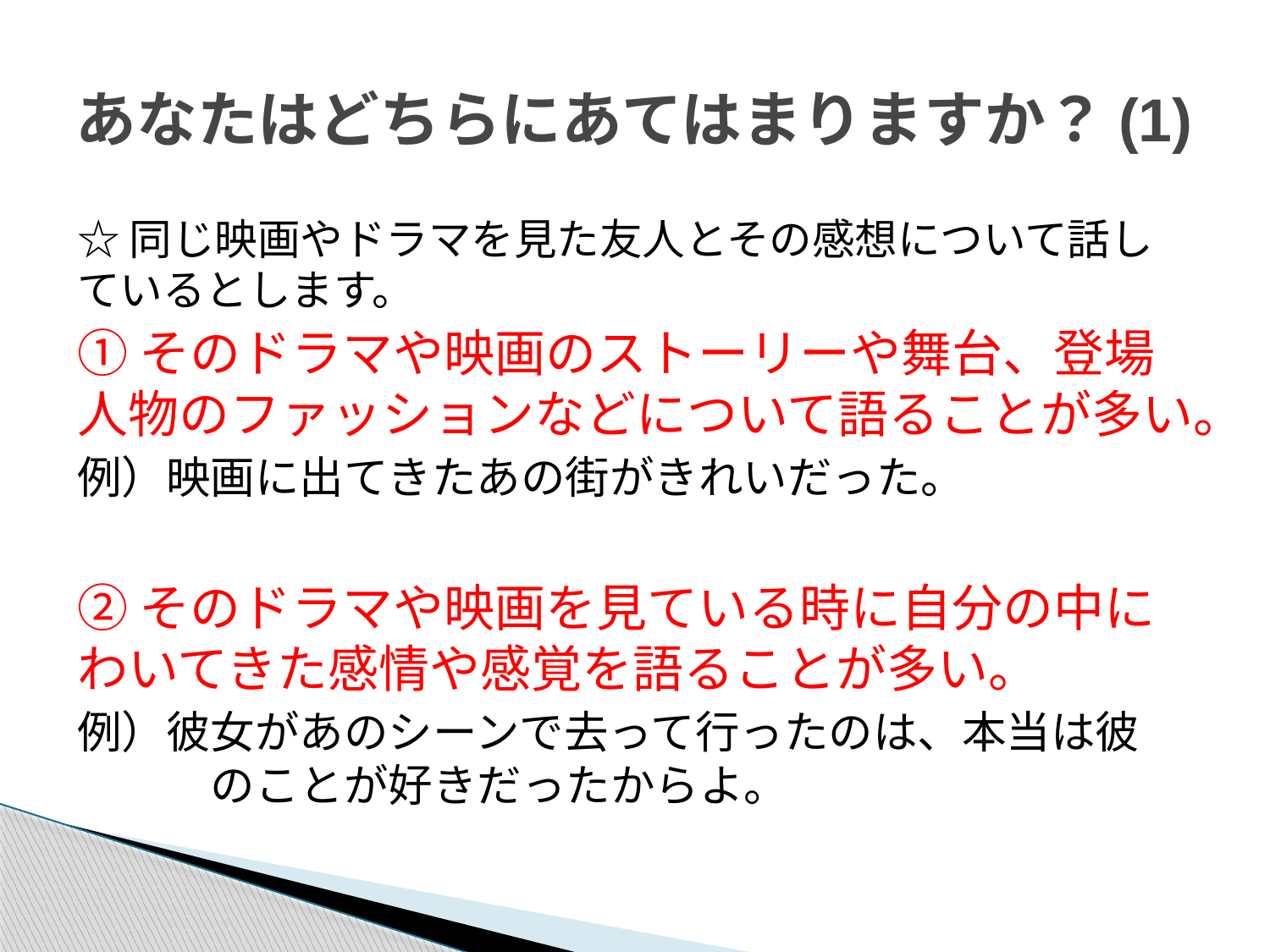

# あなたはどちらにあてはまりますか？(1)
☆同じ映画やドラマを見た友人とその感想について話しているとします。
①そのドラマや映画のストーリーや舞台、登場人物のファッションなどについて語ることが多い。
例）映画に出てきたあの街がきれいだった。

②そのドラマや映画を見ている時に自分の中にわいてきた感情や感覚を語ることが多い。
例）彼女があのシーンで去って行ったのは、本当は彼　　　　のことが好きだったからよ。